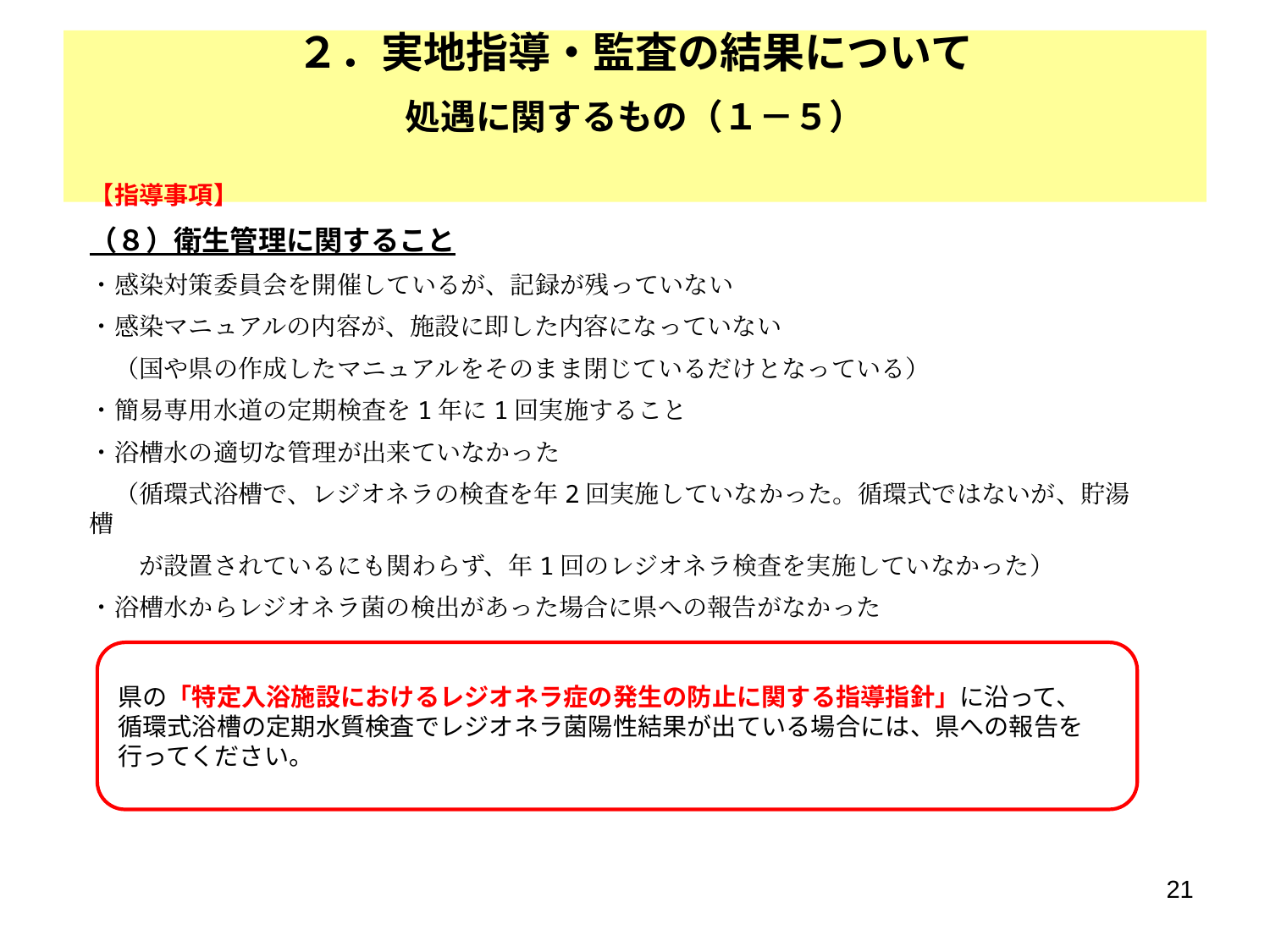

２．実地指導・監査の結果について
# 処遇に関するもの（１－５）
【指導事項】
（８）衛生管理に関すること
・感染対策委員会を開催しているが、記録が残っていない
・感染マニュアルの内容が、施設に即した内容になっていない
　（国や県の作成したマニュアルをそのまま閉じているだけとなっている）
・簡易専用水道の定期検査を1年に1回実施すること
・浴槽水の適切な管理が出来ていなかった
　（循環式浴槽で、レジオネラの検査を年2回実施していなかった。循環式ではないが、貯湯槽
　　が設置されているにも関わらず、年1回のレジオネラ検査を実施していなかった）
・浴槽水からレジオネラ菌の検出があった場合に県への報告がなかった

県の「特定入浴施設におけるレジオネラ症の発生の防止に関する指導指針」に沿って、
循環式浴槽の定期水質検査でレジオネラ菌陽性結果が出ている場合には、県への報告を行ってください。
21